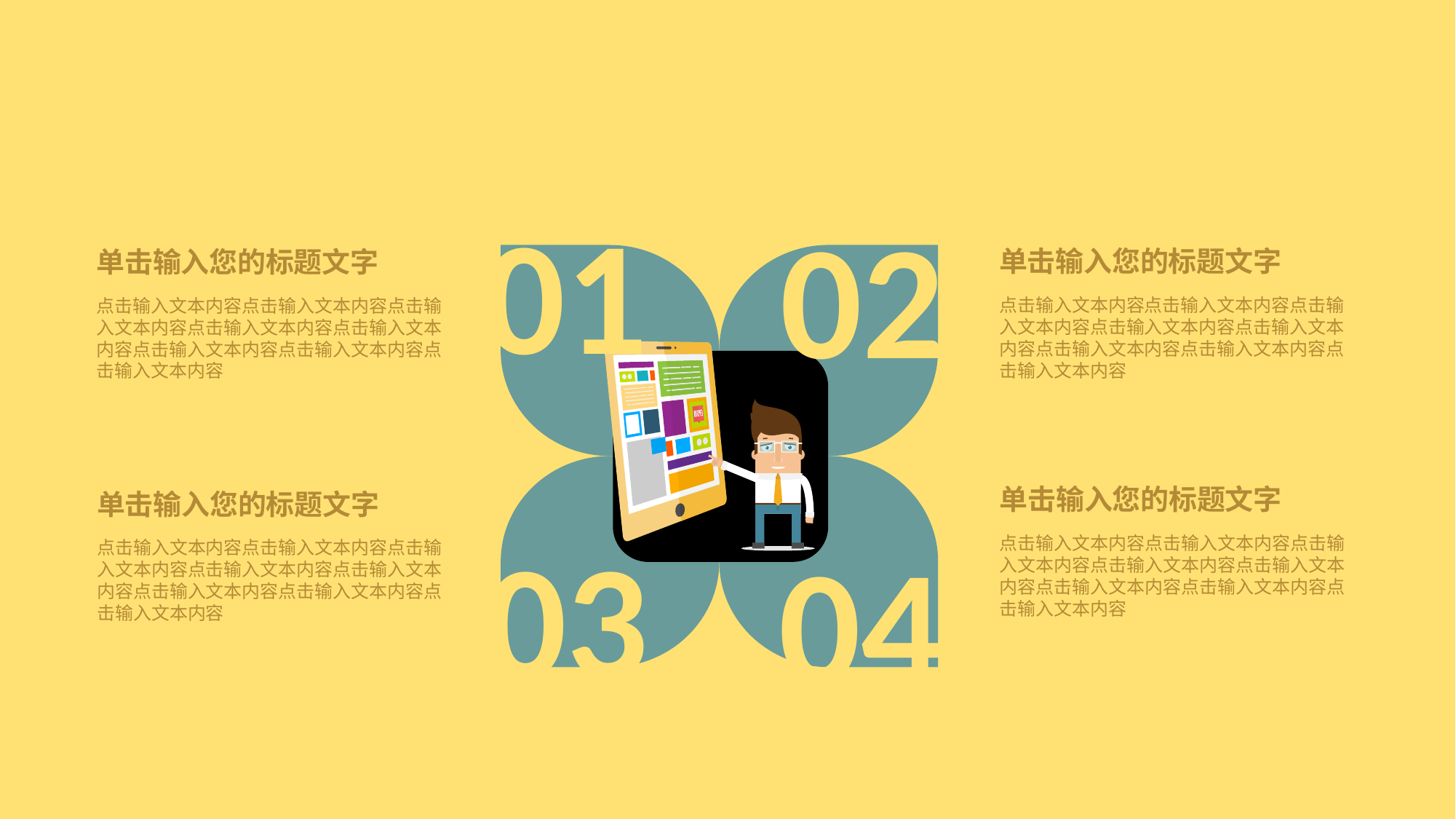

01
02
单击输入您的标题文字

点击输入文本内容点击输入文本内容点击输入文本内容点击输入文本内容点击输入文本内容点击输入文本内容点击输入文本内容点击输入文本内容
单击输入您的标题文字

点击输入文本内容点击输入文本内容点击输入文本内容点击输入文本内容点击输入文本内容点击输入文本内容点击输入文本内容点击输入文本内容

单击输入您的标题文字

点击输入文本内容点击输入文本内容点击输入文本内容点击输入文本内容点击输入文本内容点击输入文本内容点击输入文本内容点击输入文本内容
单击输入您的标题文字

点击输入文本内容点击输入文本内容点击输入文本内容点击输入文本内容点击输入文本内容点击输入文本内容点击输入文本内容点击输入文本内容
03
04